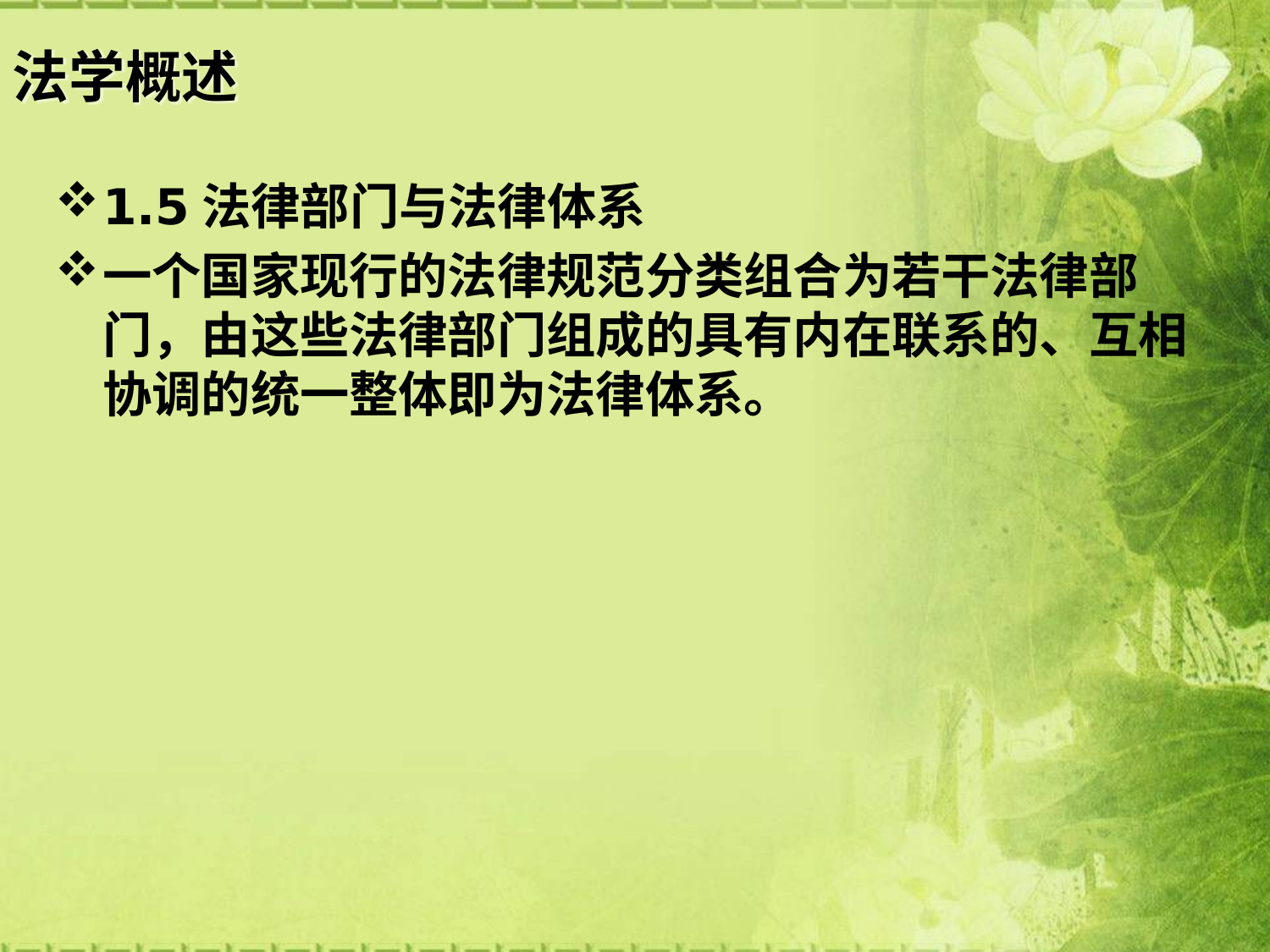

法学概述
1.5法律部门与法律体系
一个国家现行的法律规范分类组合为若干法律部门，由这些法律部门组成的具有内在联系的、互相协调的统一整体即为法律体系。